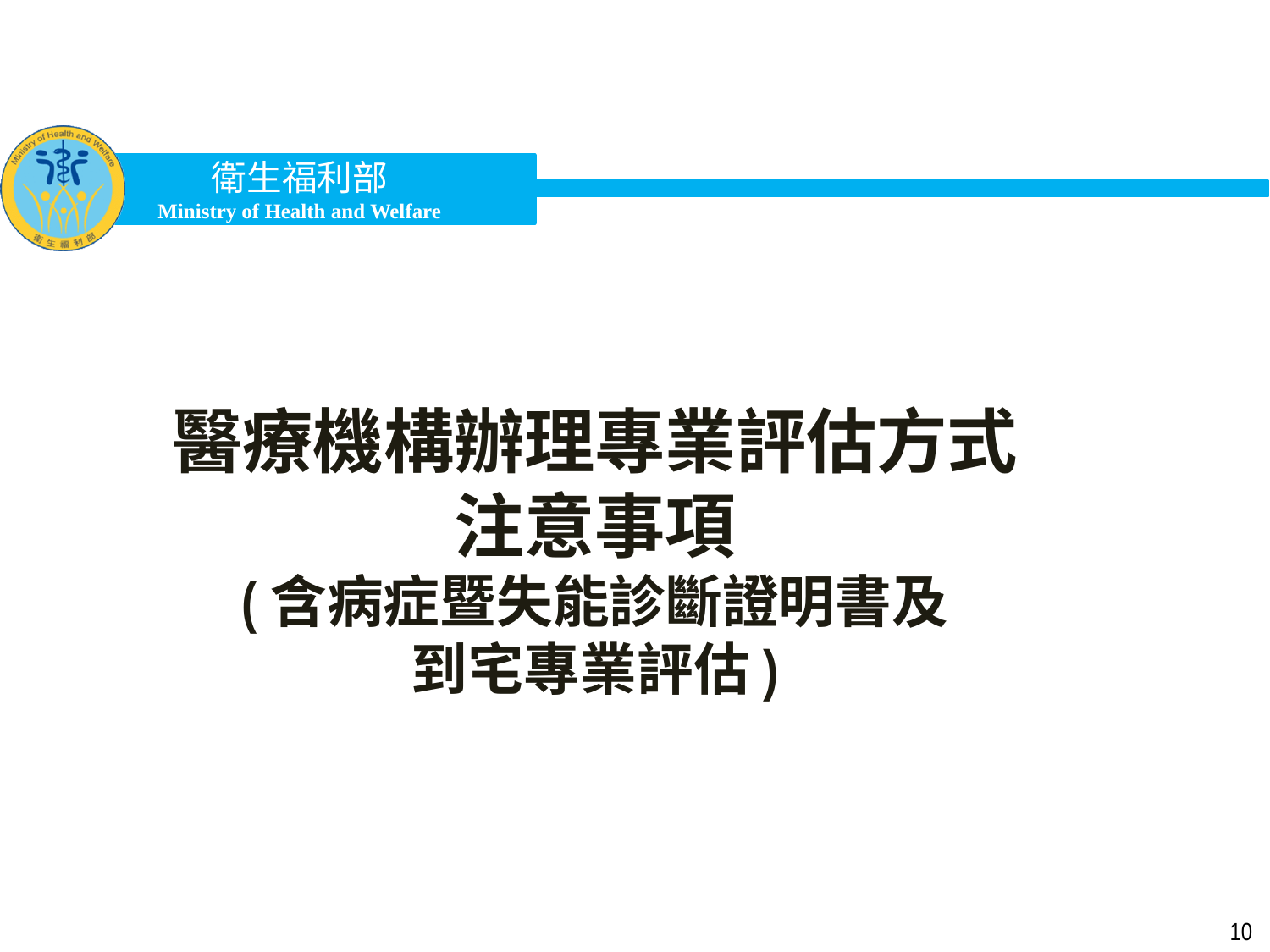

# 醫療機構辦理專業評估方式注意事項 (含病症暨失能診斷證明書及 到宅專業評估)
10